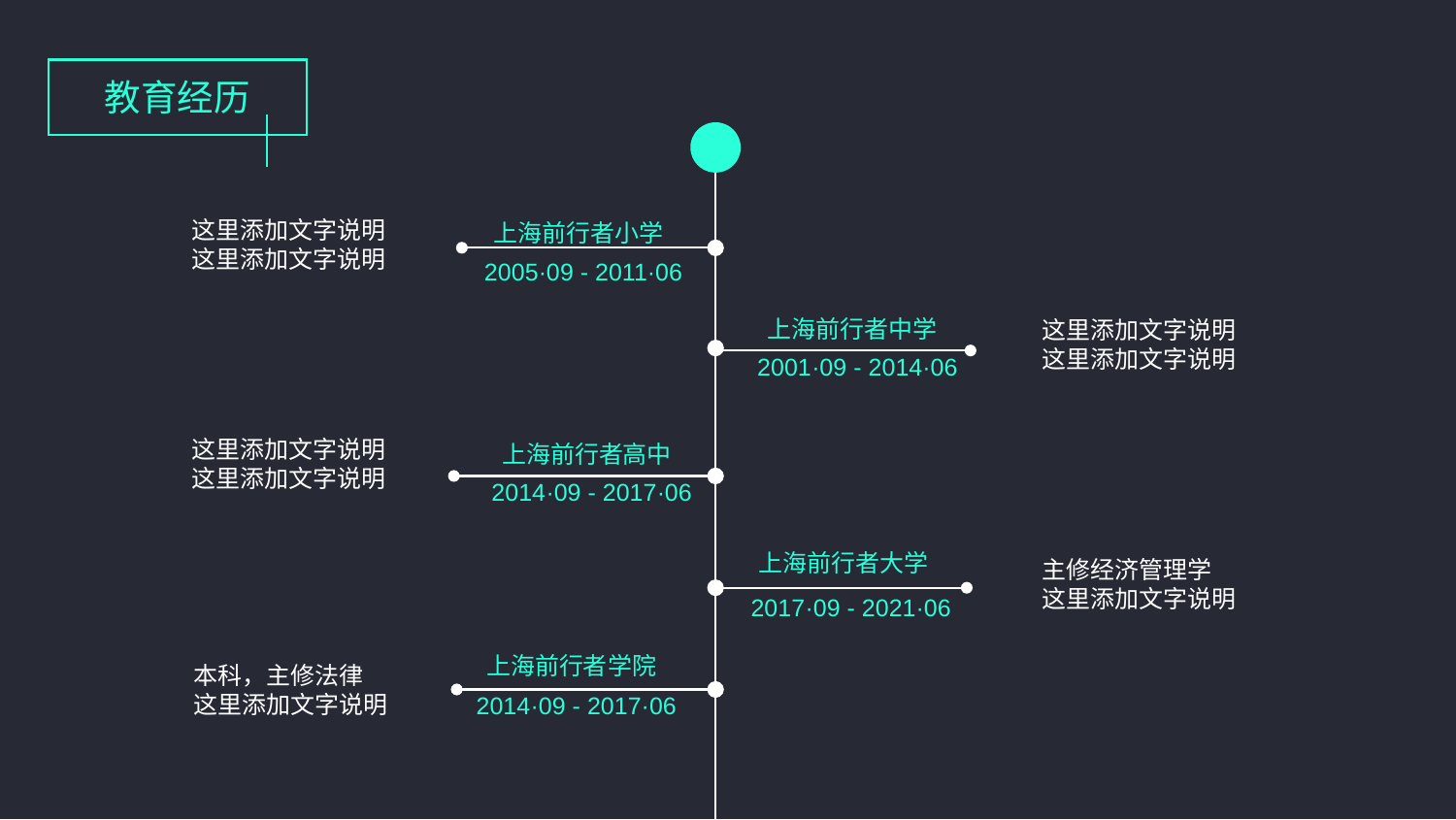

教育经历

这里添加文字说明
这里添加文字说明
上海前行者小学

2005·09 - 2011·06
上海前行者中学
这里添加文字说明
这里添加文字说明

2001·09 - 2014·06
这里添加文字说明
这里添加文字说明
上海前行者高中

2014·09 - 2017·06
上海前行者大学
主修经济管理学
这里添加文字说明

2017·09 - 2021·06
上海前行者学院
本科，主修法律
这里添加文字说明

2014·09 - 2017·06